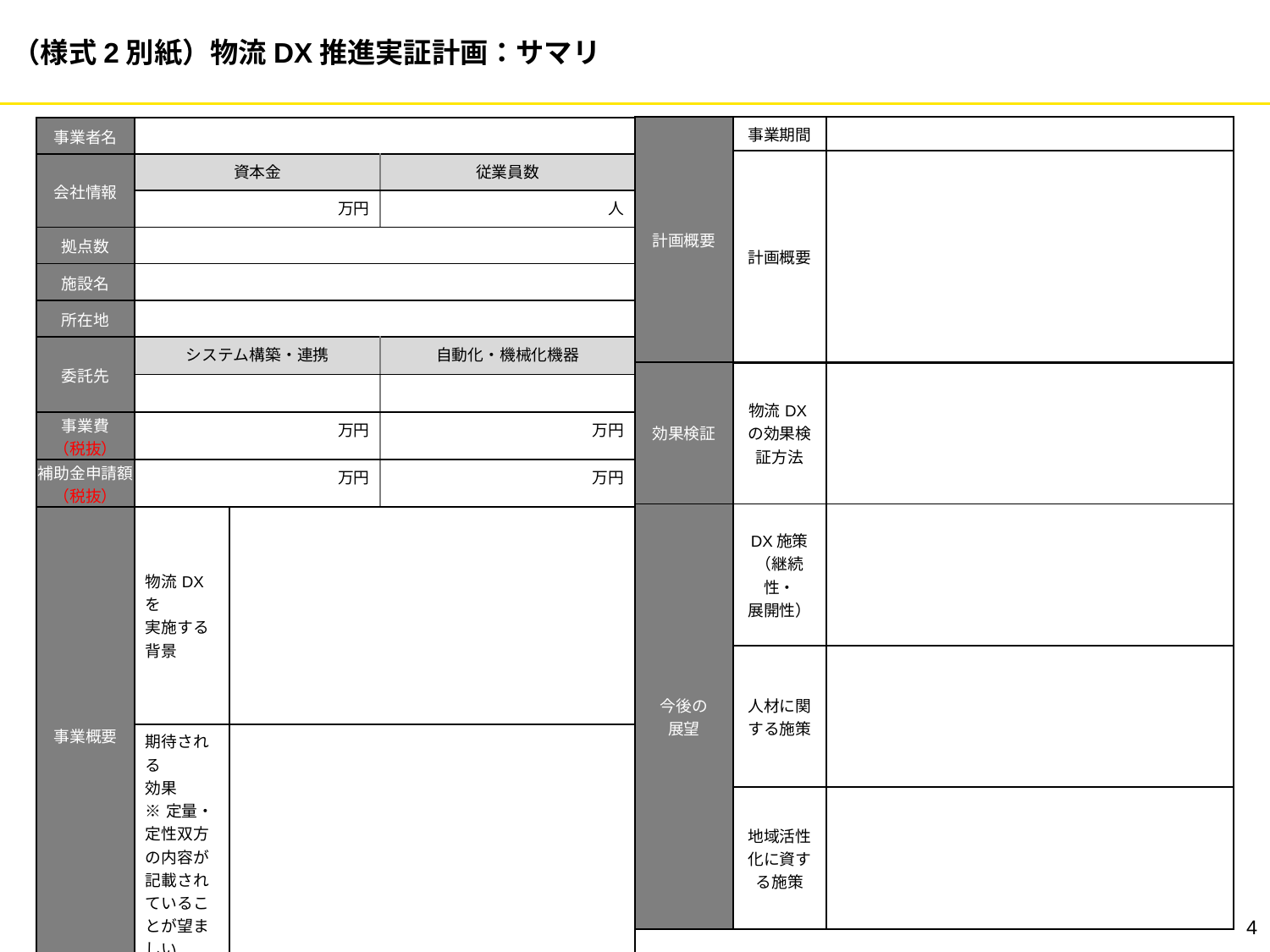

| 計画概要 | 事業期間 |  |
| --- | --- | --- |
|  | 計画概要 |  |
| 事業者名 |  |  |  |
| --- | --- | --- | --- |
| 会社情報 | 資本金 |  | 従業員数 |
|  | 万円 |  | 人 |
| 拠点数 |  |  |  |
| 施設名 |  |  |  |
| 所在地 |  |  |  |
| 委託先 | システム構築・連携 |  | 自動化・機械化機器 |
|  |  |  |  |
| 事業費 （税抜） | 万円 |  | 万円 |
| 補助金申請額 （税抜） | 万円 |  | 万円 |
| 事業概要 | 物流DXを 実施する 背景 |  |  |
|  | 期待される 効果 ※定量・定性双方の内容が記載されていることが望ましい |  |  |
| 効果検証 | 物流DXの効果検証方法 |  |
| --- | --- | --- |
| 今後の 展望 | DX施策 （継続性・ 展開性） |  |
|  | 人材に関する施策 |  |
|  | 地域活性化に資する施策 |  |
4